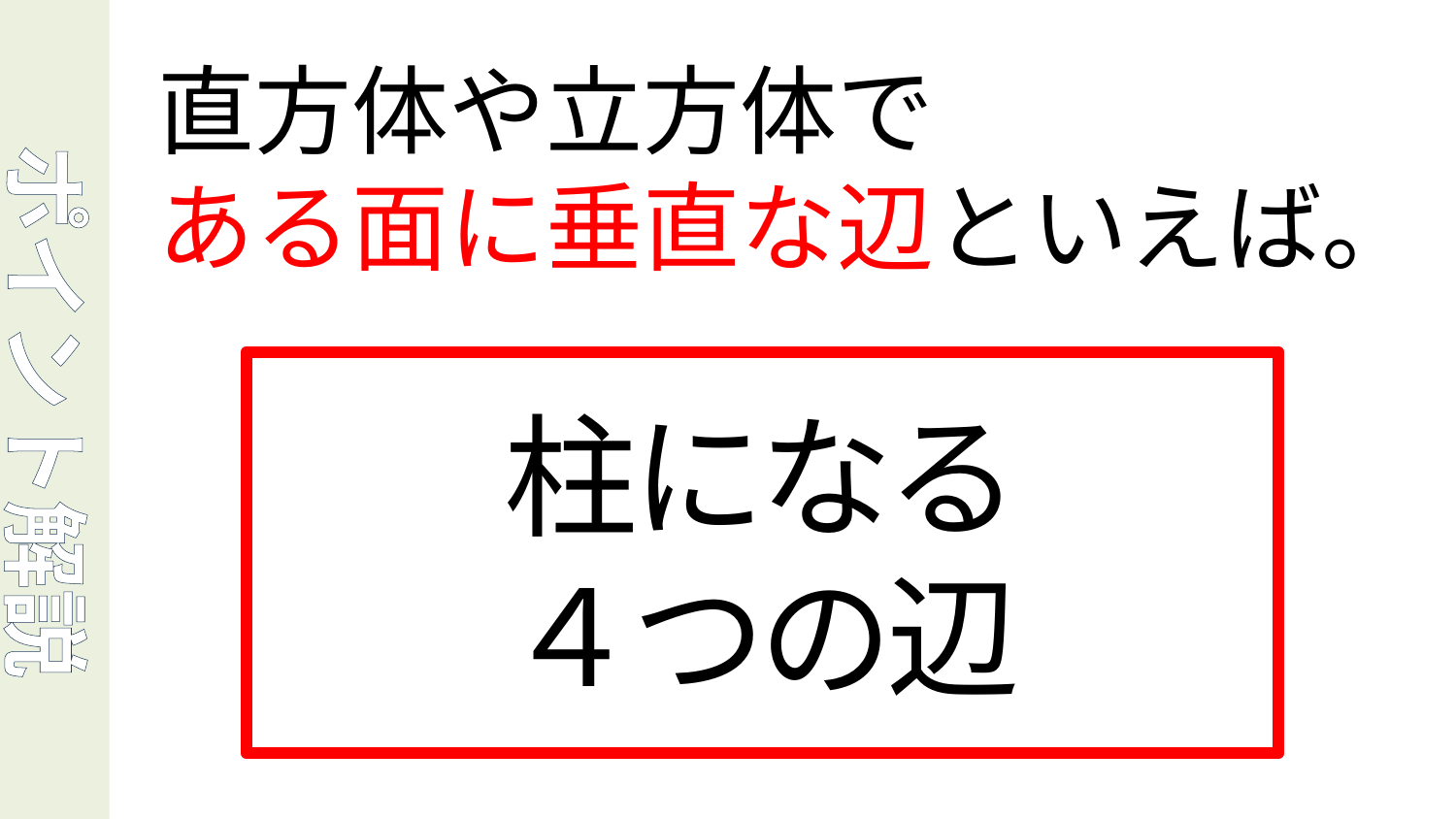

ポイント解説
直方体や立方体で
ある面に垂直な辺といえば。
# 柱になる ４つの辺